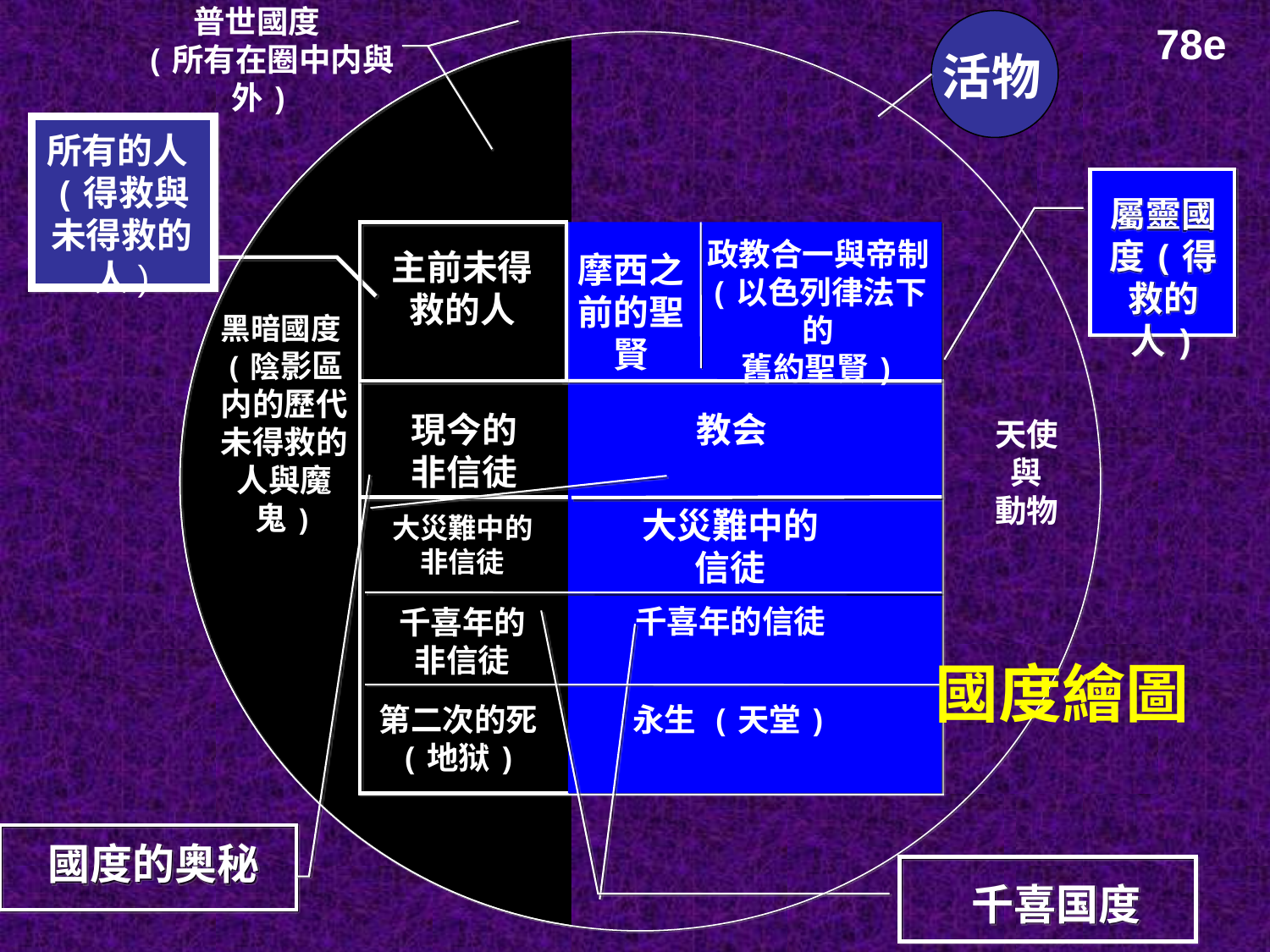

普世國度
 (所有在圈中内與外)

78e

活物

所有的人(得救與未得救的人)

屬靈國度(得救的人)

政教合一與帝制
(以色列律法下的
舊約聖賢)
主前未得救的人
摩西之前的聖賢
黑暗國度(陰影區内的歷代未得救的人與魔鬼)

現今的
非信徒
教会
天使
與
動物

大災難中的信徒
大災難中的
非信徒
國度繪圖

千喜年的信徒
千喜年的
非信徒

第二次的死 (地狱)
永生 (天堂)

國度的奥秘

千喜国度